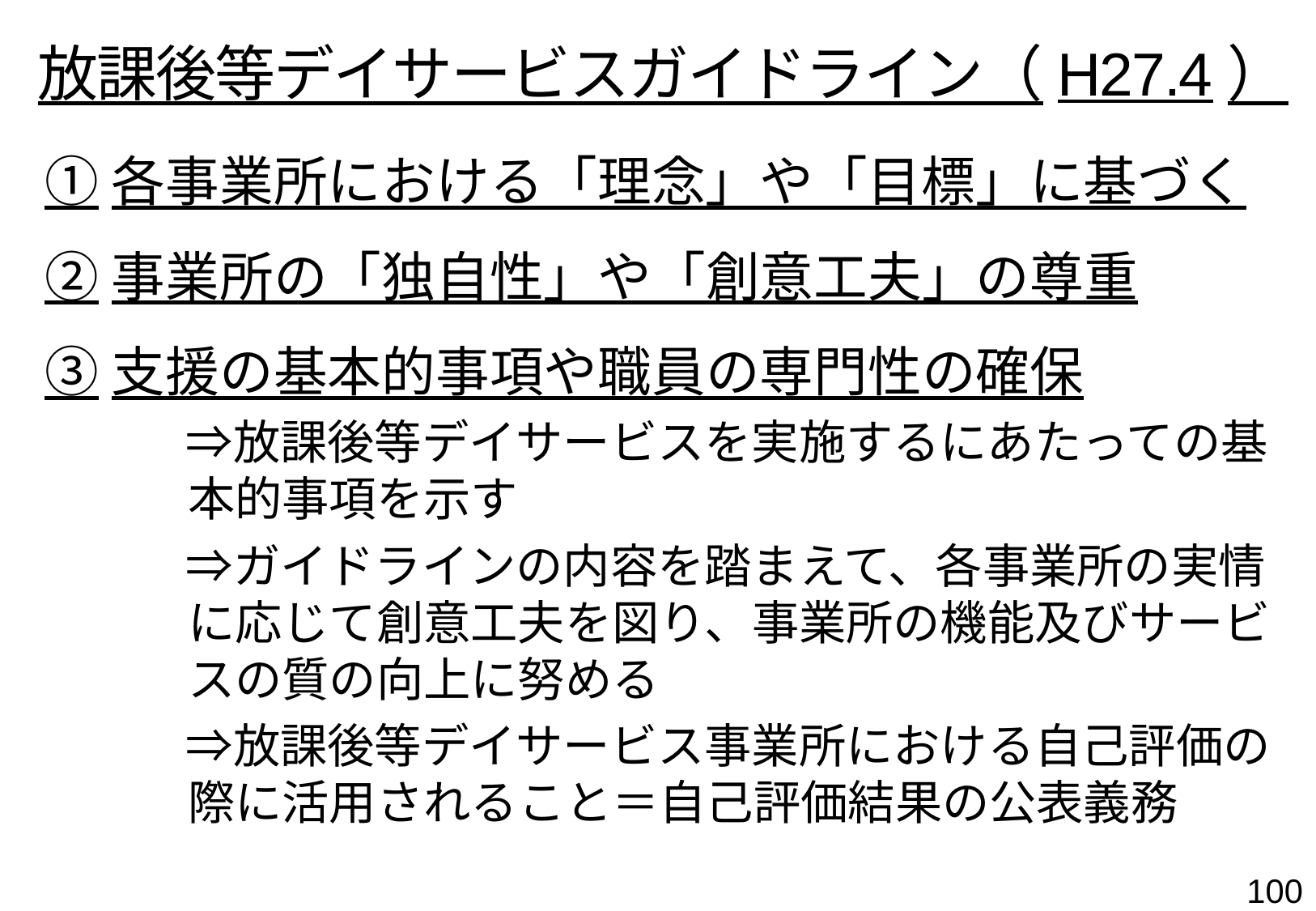

放課後等デイサービスガイドライン（H27.4）
①各事業所における「理念」や「目標」に基づく
②事業所の「独自性」や「創意工夫」の尊重
③支援の基本的事項や職員の専門性の確保
　　　⇒放課後等デイサービスを実施するにあたっての基本的事項を示す
　　　⇒ガイドラインの内容を踏まえて、各事業所の実情に応じて創意工夫を図り、事業所の機能及びサービスの質の向上に努める
　　　⇒放課後等デイサービス事業所における自己評価の際に活用されること＝自己評価結果の公表義務
100